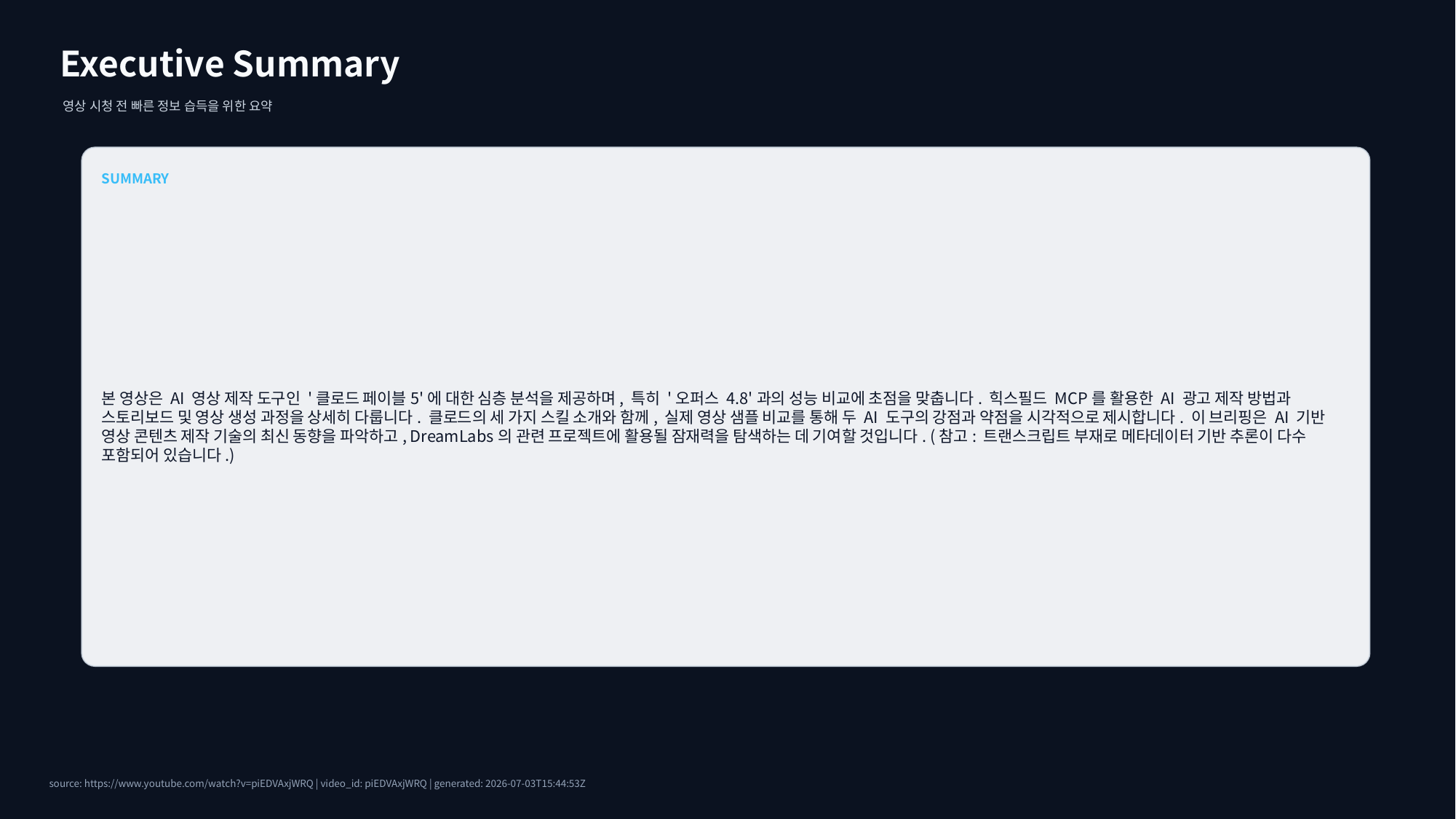

Executive Summary
영상 시청 전 빠른 정보 습득을 위한 요약

SUMMARY
본 영상은 AI 영상 제작 도구인 '클로드 페이블5'에 대한 심층 분석을 제공하며, 특히 '오퍼스 4.8'과의 성능 비교에 초점을 맞춥니다. 힉스필드 MCP를 활용한 AI 광고 제작 방법과 스토리보드 및 영상 생성 과정을 상세히 다룹니다. 클로드의 세 가지 스킬 소개와 함께, 실제 영상 샘플 비교를 통해 두 AI 도구의 강점과 약점을 시각적으로 제시합니다. 이 브리핑은 AI 기반 영상 콘텐츠 제작 기술의 최신 동향을 파악하고, DreamLabs의 관련 프로젝트에 활용될 잠재력을 탐색하는 데 기여할 것입니다. (참고: 트랜스크립트 부재로 메타데이터 기반 추론이 다수 포함되어 있습니다.)
source: https://www.youtube.com/watch?v=piEDVAxjWRQ | video_id: piEDVAxjWRQ | generated: 2026-07-03T15:44:53Z